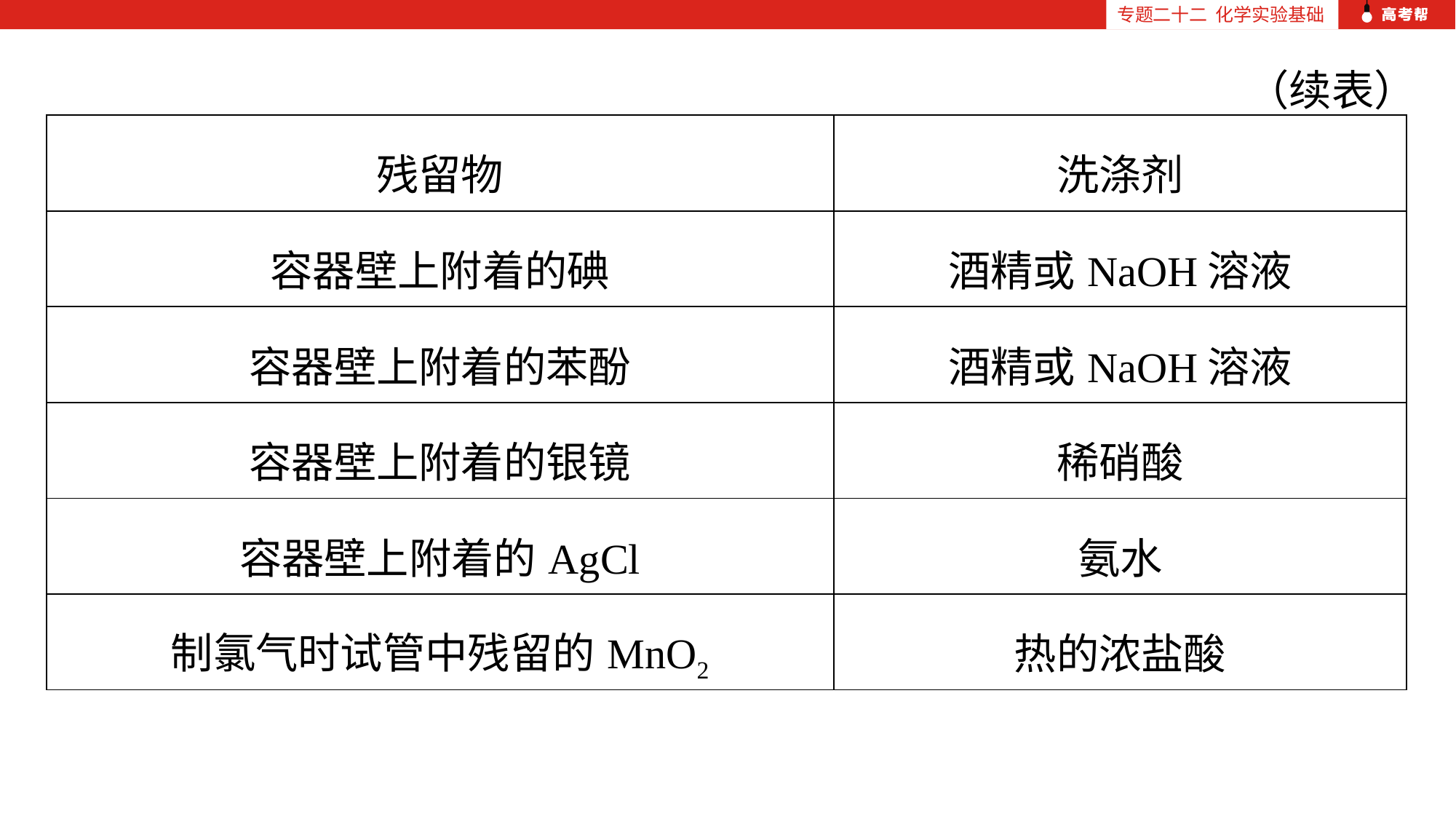

专题二十二  化学实验基础
（续表）
| 残留物 | 洗涤剂 |
| --- | --- |
| 容器壁上附着的碘 | 酒精或NaOH溶液 |
| 容器壁上附着的苯酚 | 酒精或NaOH溶液 |
| 容器壁上附着的银镜 | 稀硝酸 |
| 容器壁上附着的AgCl | 氨水 |
| 制氯气时试管中残留的MnO2 | 热的浓盐酸 |